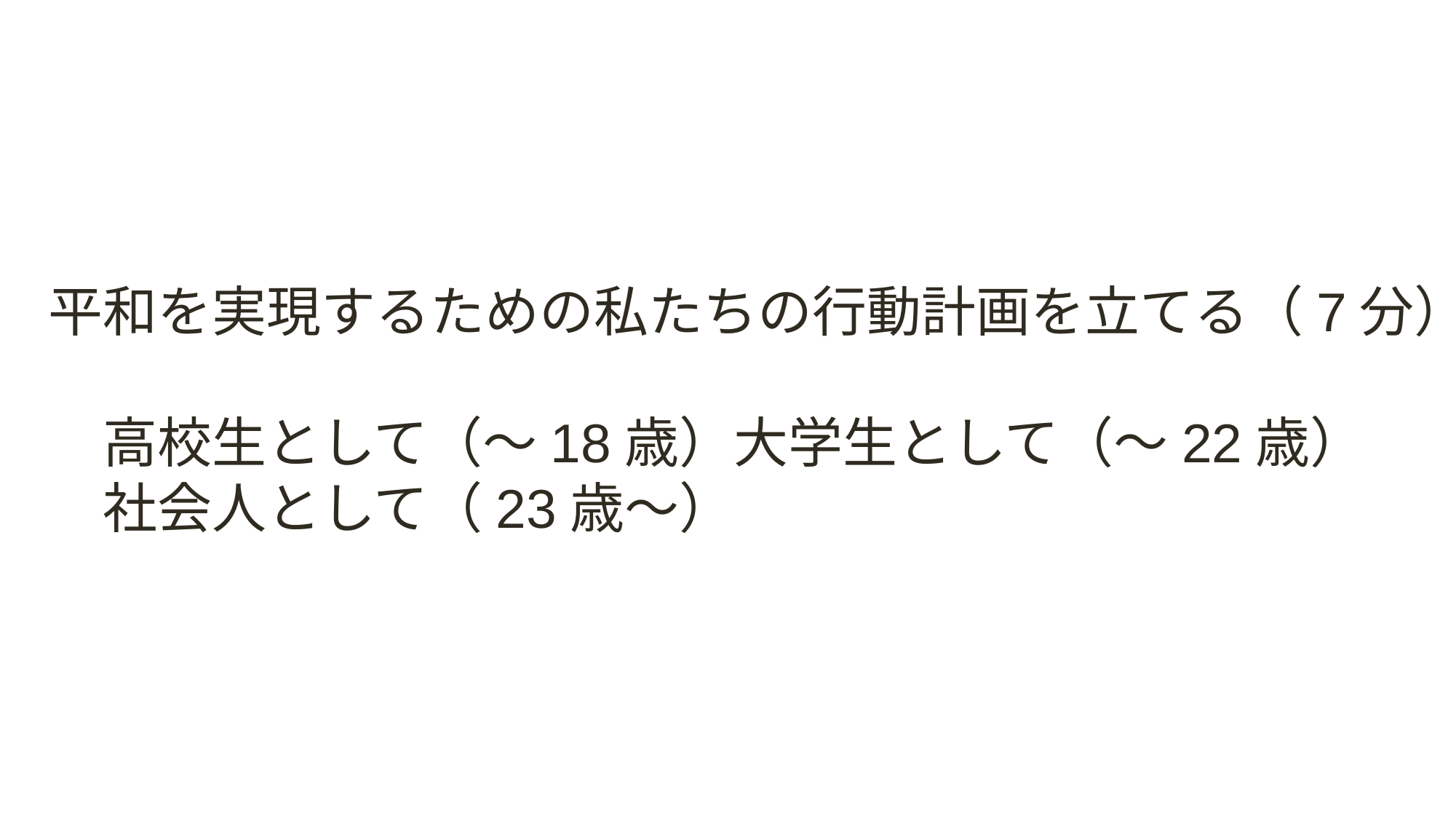

平和を実現するための私たちの行動計画を立てる（7分）

　高校生として（～18歳）大学生として（～22歳）
　社会人として（23歳～）